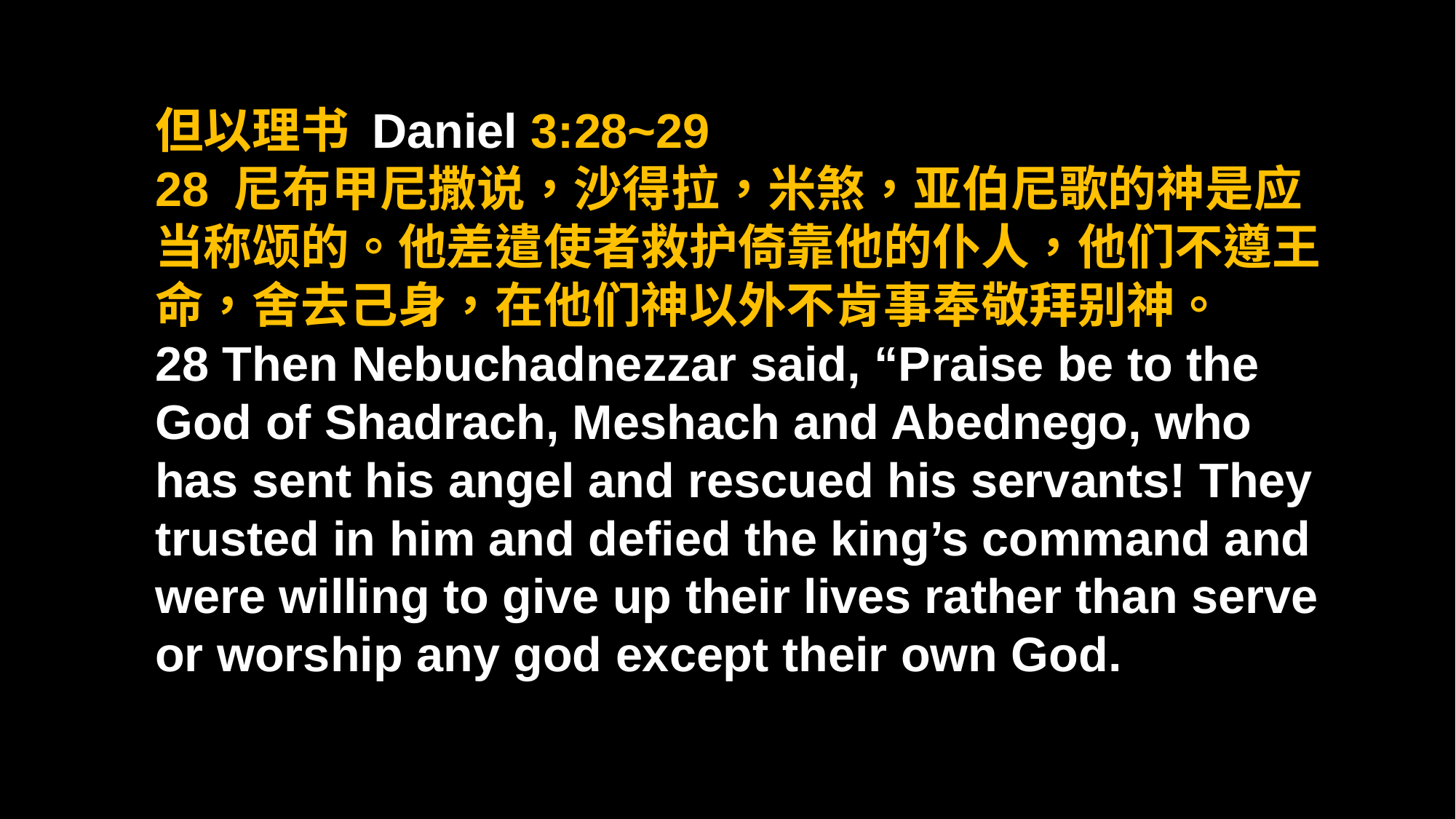

但以理书 Daniel 3:28~29
28 尼布甲尼撒说，沙得拉，米煞，亚伯尼歌的神是应当称颂的。他差遣使者救护倚靠他的仆人，他们不遵王命，舍去己身，在他们神以外不肯事奉敬拜别神。
28 Then Nebuchadnezzar said, “Praise be to the God of Shadrach, Meshach and Abednego, who has sent his angel and rescued his servants! They trusted in him and defied the king’s command and were willing to give up their lives rather than serve or worship any god except their own God.